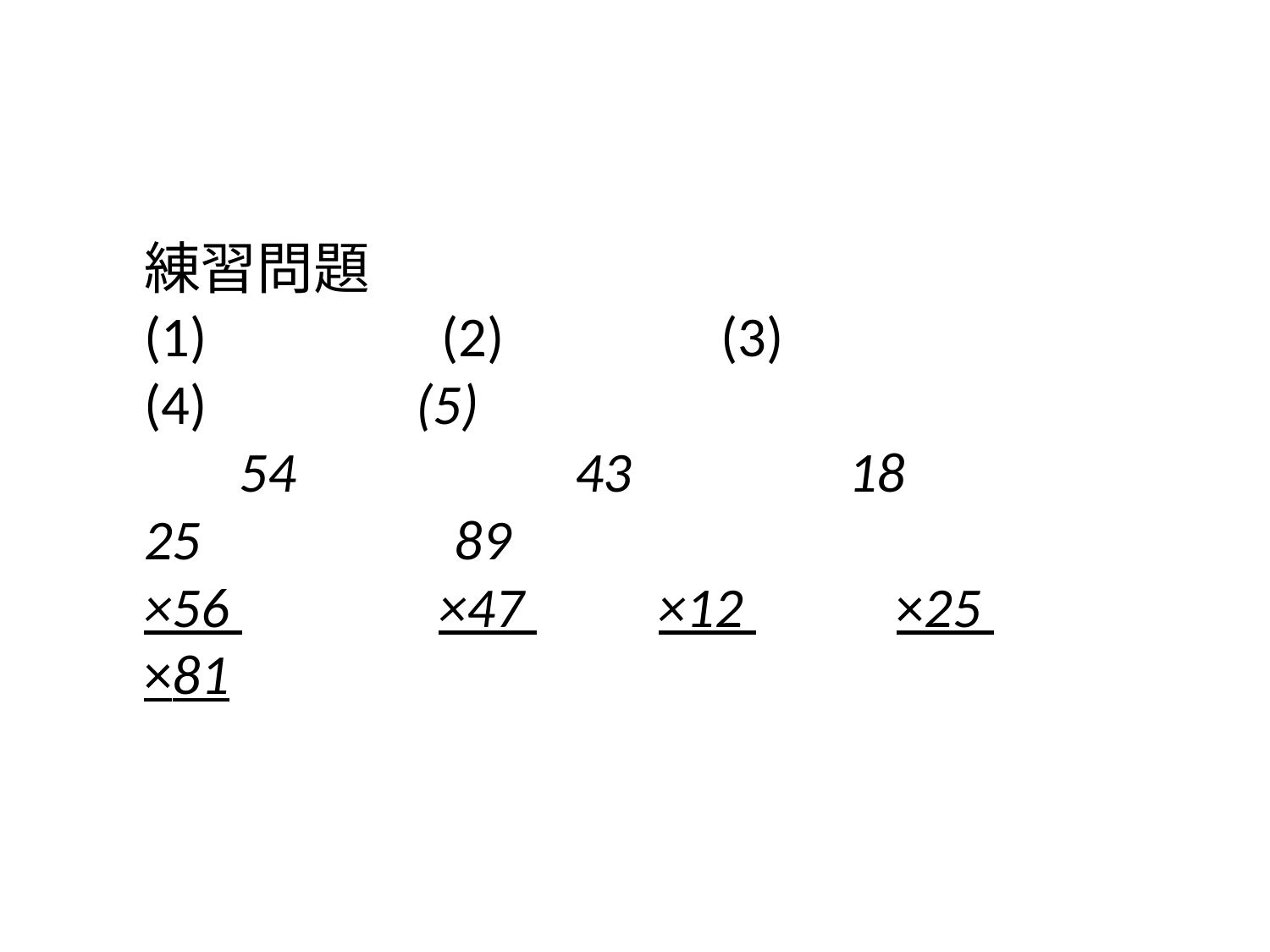

練習問題
(1) 　　 　 (2)　　      (3) 　　　 (4)　　　 (5)
　  54　 　　　 43 　   　  18  　　　25　　　　89
×56 　　　×47 　   ×12 　　×25 　　×81